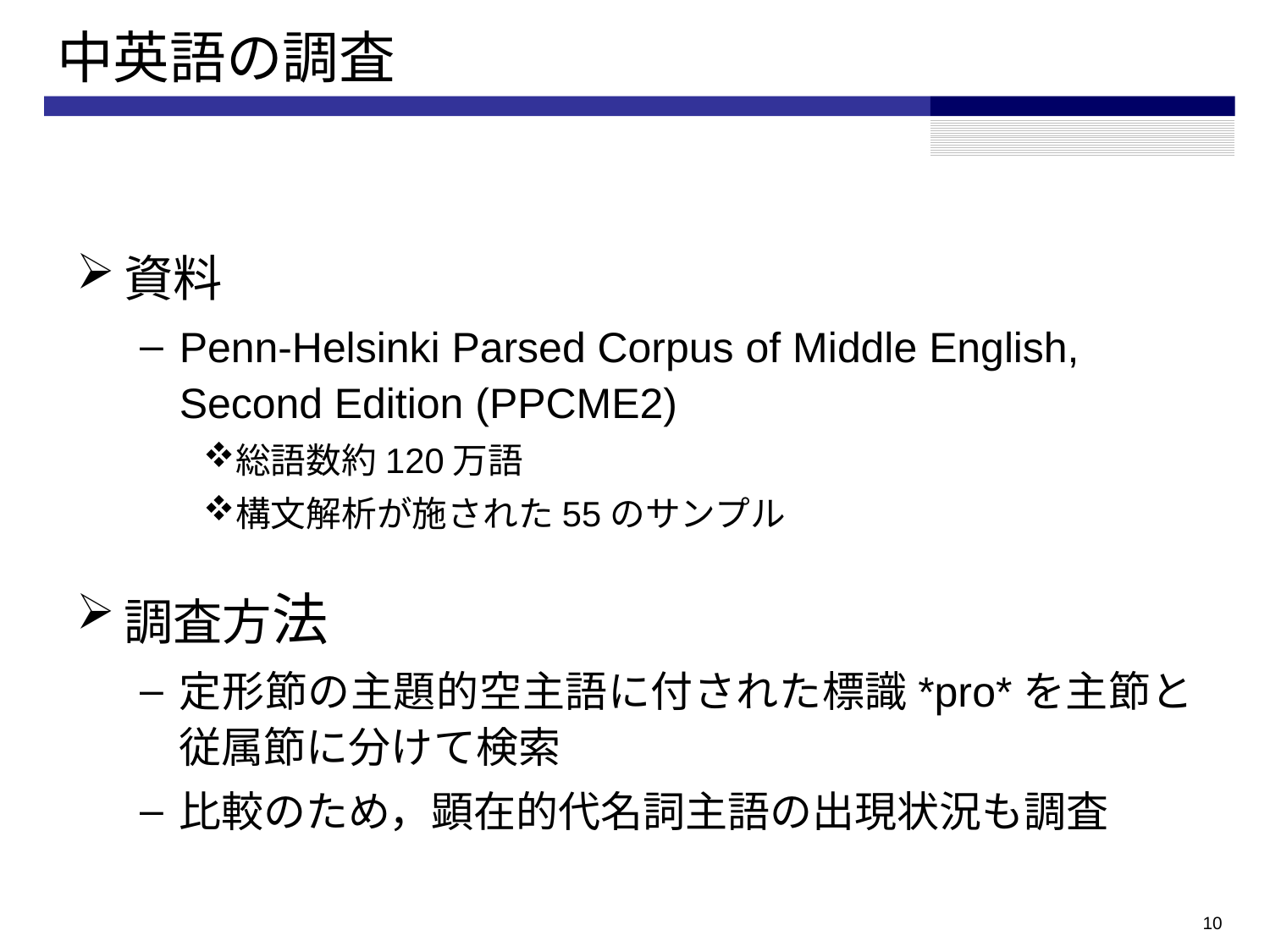

# 中英語の調査

資料
Penn-Helsinki Parsed Corpus of Middle English, Second Edition (PPCME2)
総語数約120万語
構文解析が施された55のサンプル
調査方法
定形節の主題的空主語に付された標識*pro*を主節と従属節に分けて検索
比較のため，顕在的代名詞主語の出現状況も調査
10